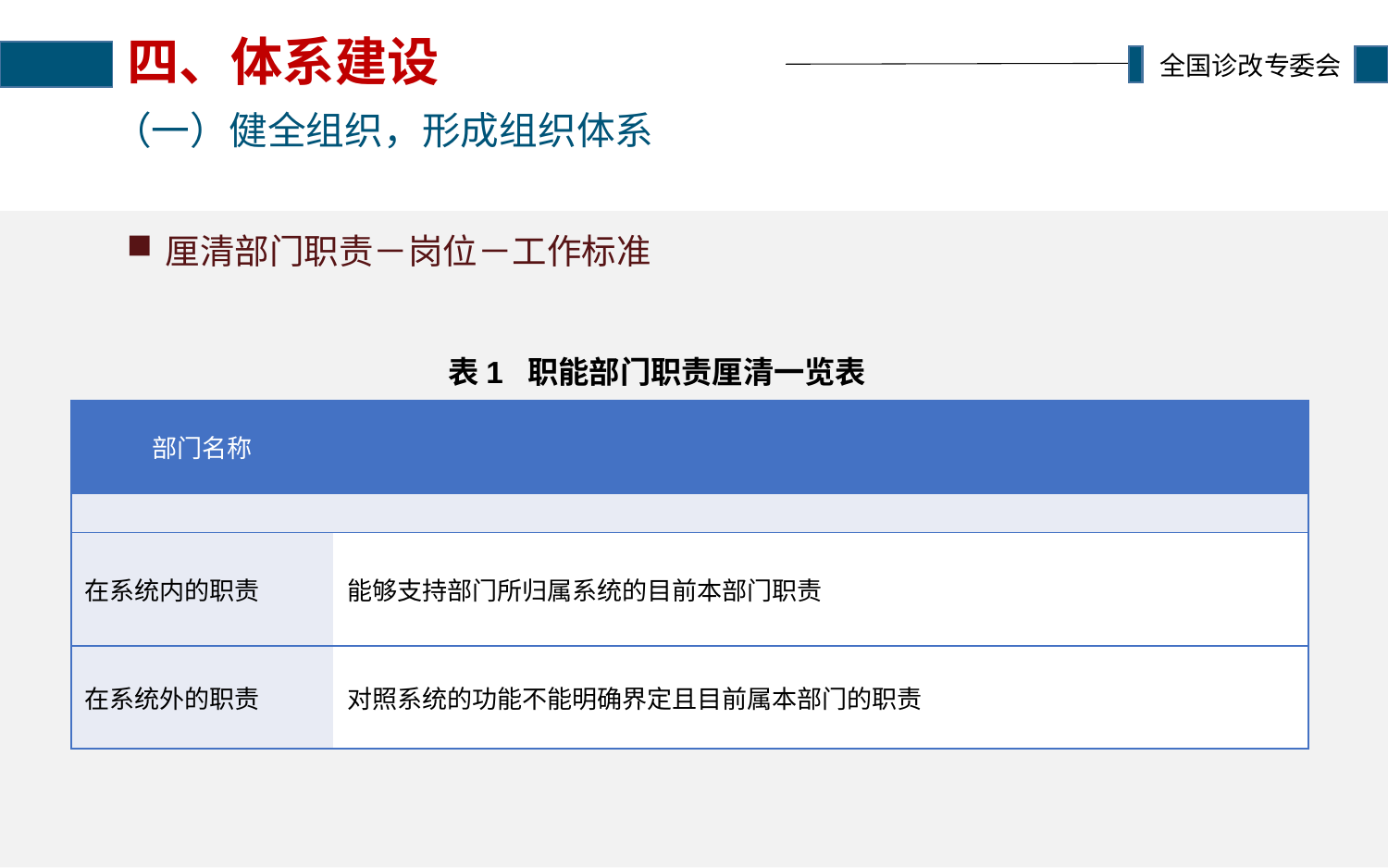

# 四、体系建设
（一）健全组织，形成组织体系
厘清部门职责－岗位－工作标准

表1  职能部门职责厘清一览表
| 部门名称 |  |
| --- | --- |
|  |  |
| 在系统内的职责 | 能够支持部门所归属系统的目前本部门职责 |
| 在系统外的职责 | 对照系统的功能不能明确界定且目前属本部门的职责 |